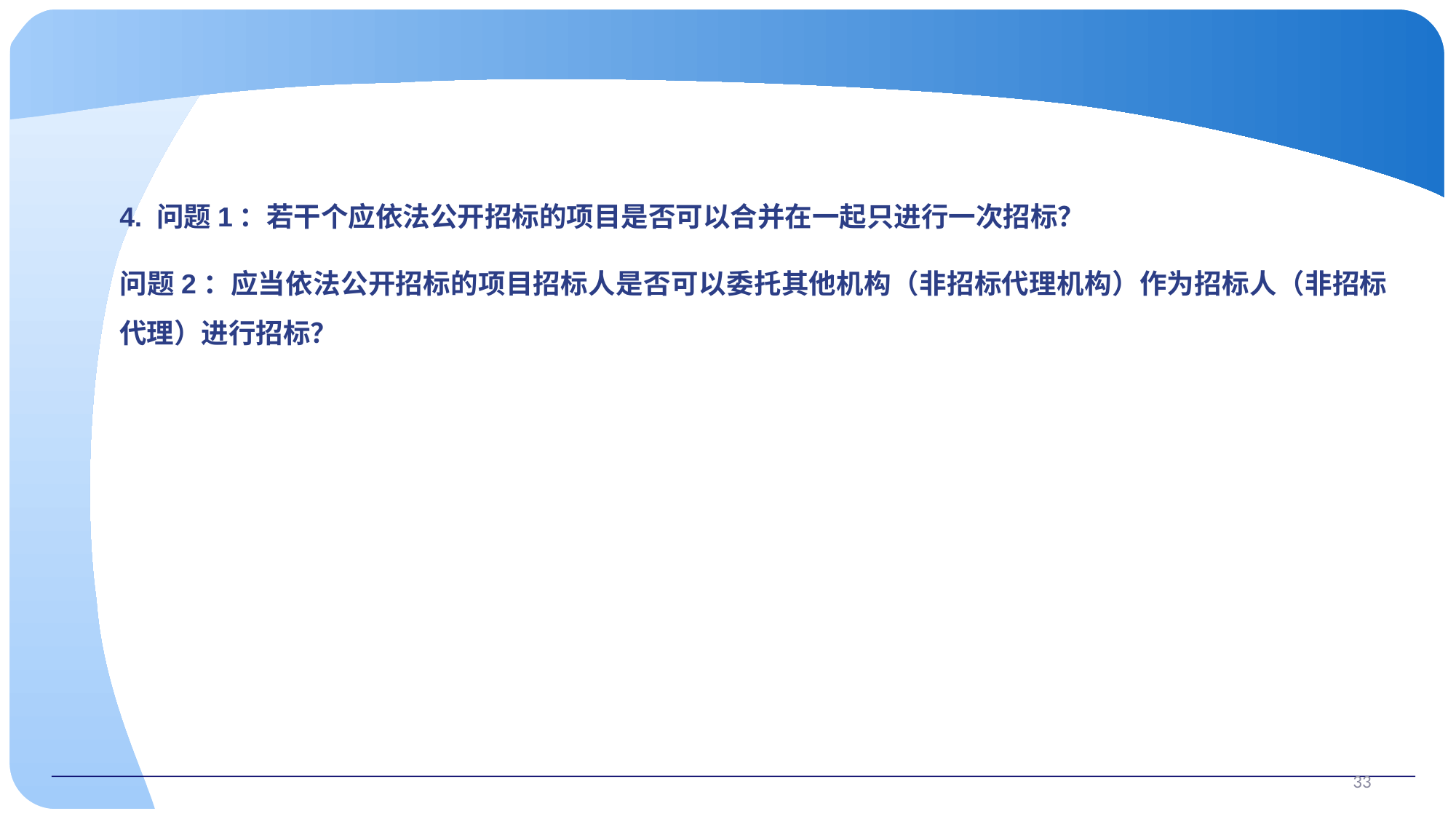

4. 问题1：若干个应依法公开招标的项目是否可以合并在一起只进行一次招标？
问题2：应当依法公开招标的项目招标人是否可以委托其他机构（非招标代理机构）作为招标人（非招标代理）进行招标？
33